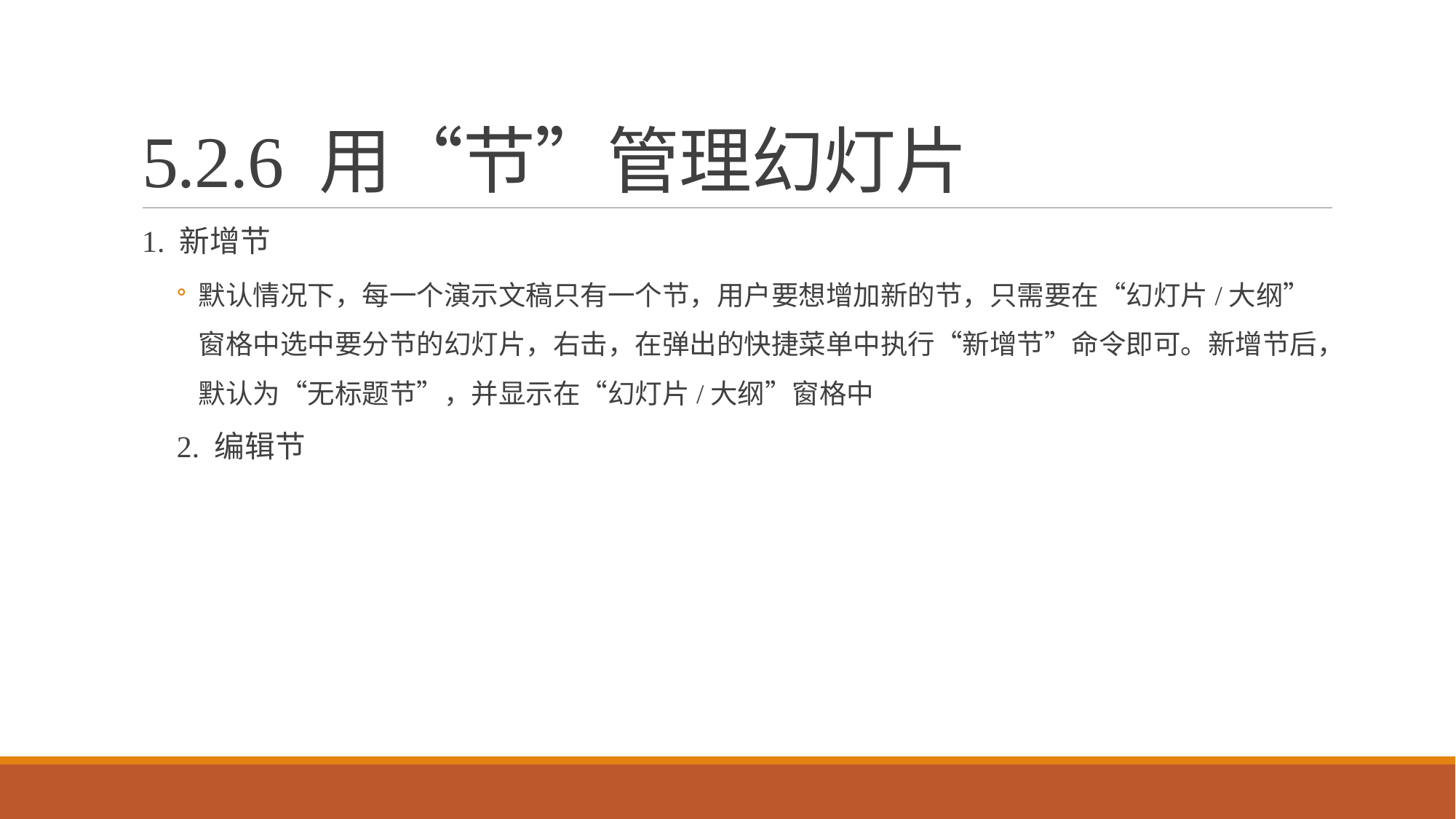

# 5.2.6 用“节”管理幻灯片
1. 新增节
默认情况下，每一个演示文稿只有一个节，用户要想增加新的节，只需要在“幻灯片/大纲”窗格中选中要分节的幻灯片，右击，在弹出的快捷菜单中执行“新增节”命令即可。新增节后，默认为“无标题节”，并显示在“幻灯片/大纲”窗格中
2. 编辑节